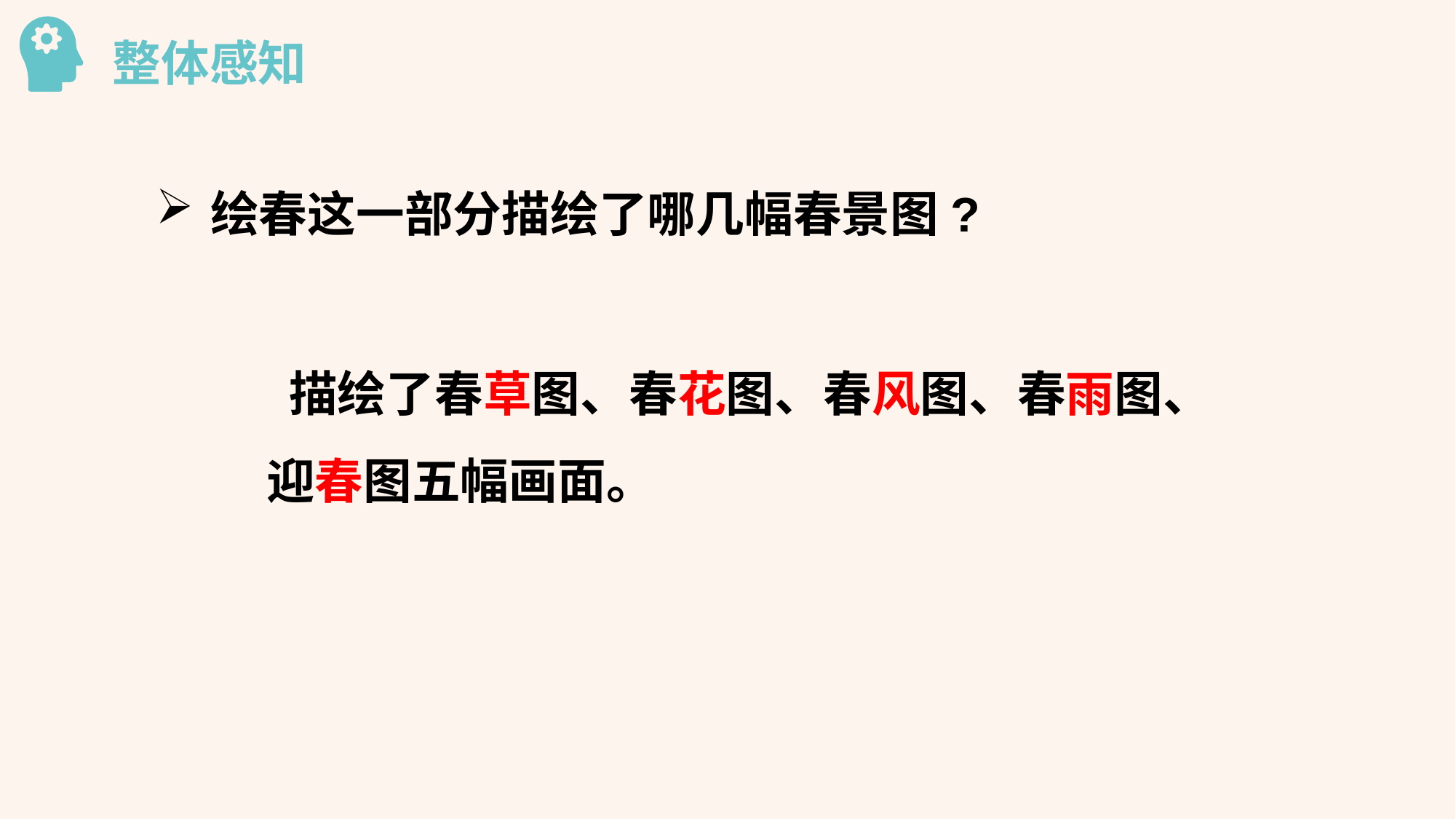

整体感知
绘春这一部分描绘了哪几幅春景图?
 描绘了春草图、春花图、春风图、春雨图、迎春图五幅画面。